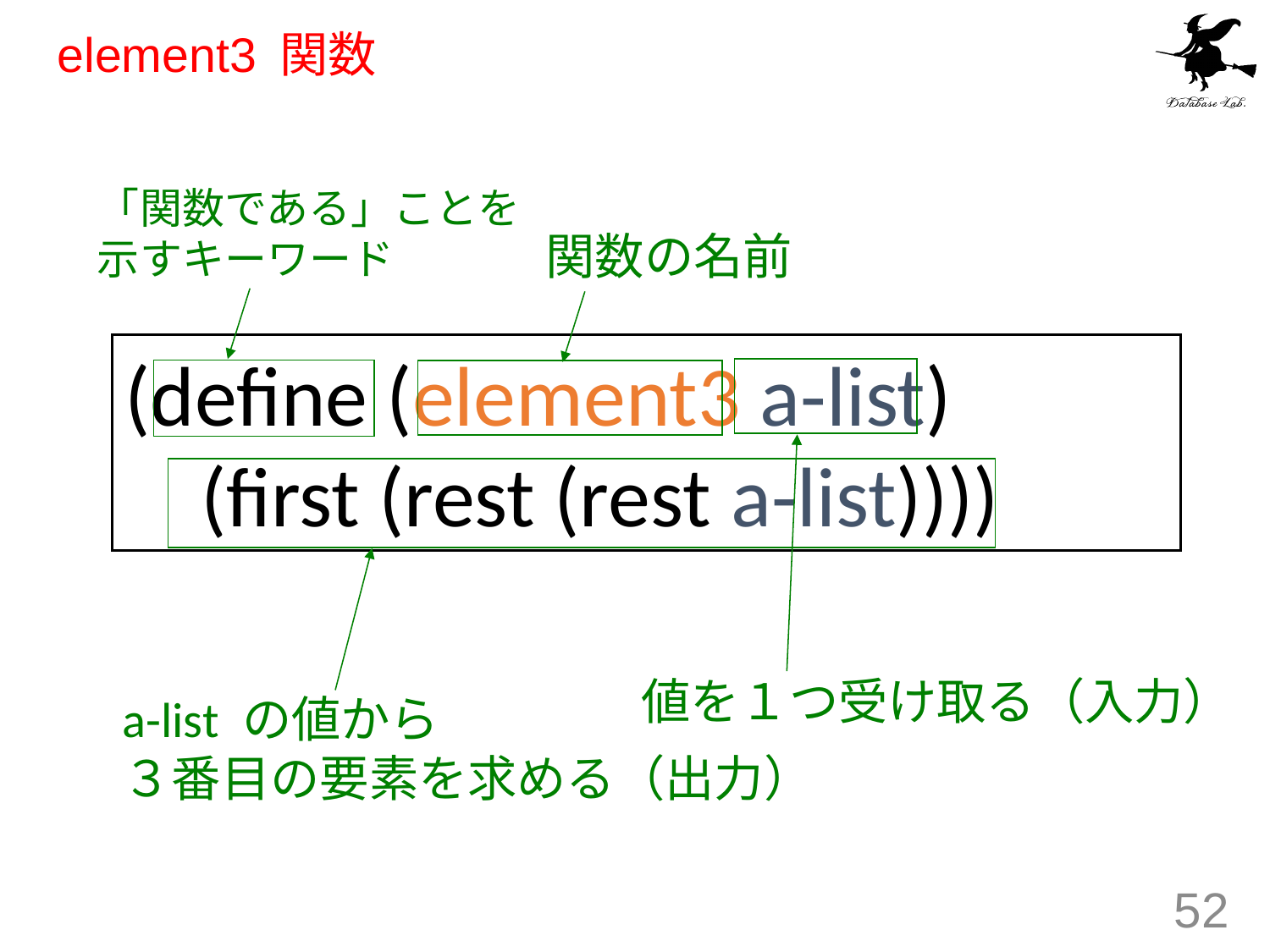

# element3 関数
「関数である」ことを
示すキーワード
関数の名前

(define (element3 a-list)
    (first (rest (rest a-list))))

値を１つ受け取る（入力）
a-list の値から
３番目の要素を求める（出力）
52